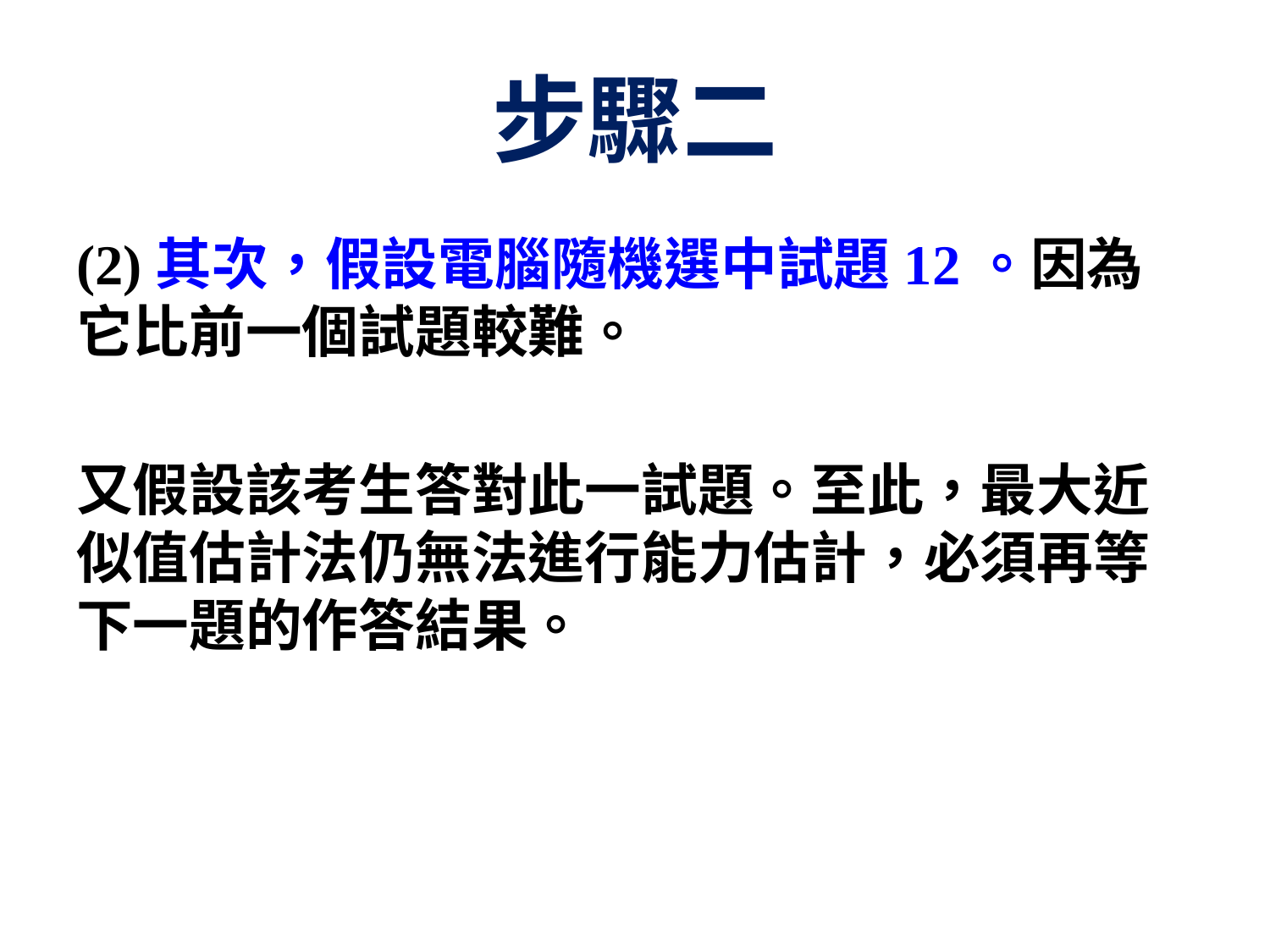

# 步驟二
(2)其次，假設電腦隨機選中試題12。因為它比前一個試題較難。

又假設該考生答對此一試題。至此，最大近似值估計法仍無法進行能力估計，必須再等下一題的作答結果。